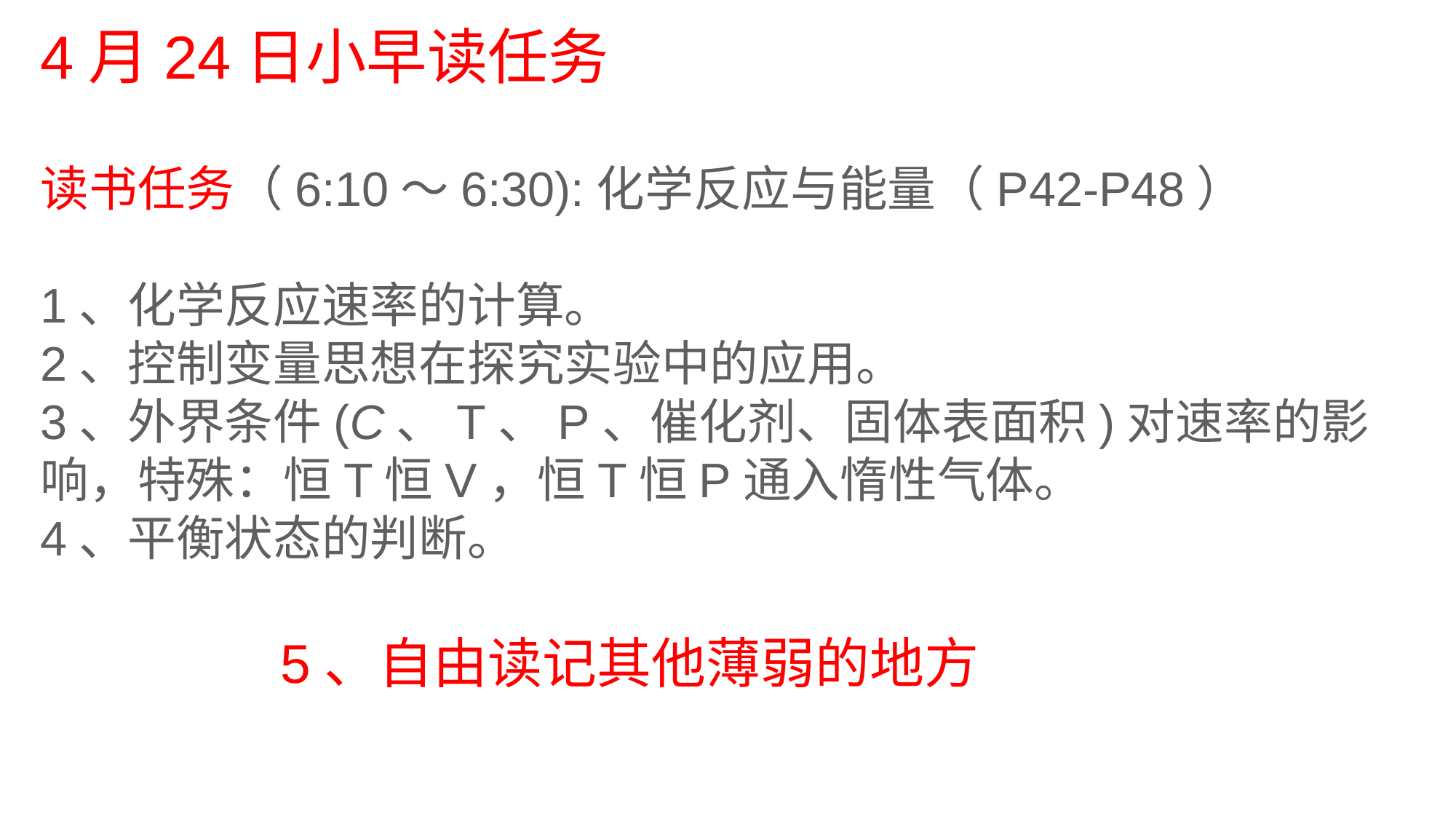

4月24日小早读任务
读书任务（6:10～6:30):化学反应与能量（P42-P48）

1、化学反应速率的计算。
2、控制变量思想在探究实验中的应用。
3、外界条件(C、T、P、催化剂、固体表面积)对速率的影响，特殊：恒T恒V，恒T恒P通入惰性气体。
4、平衡状态的判断。
5、自由读记其他薄弱的地方